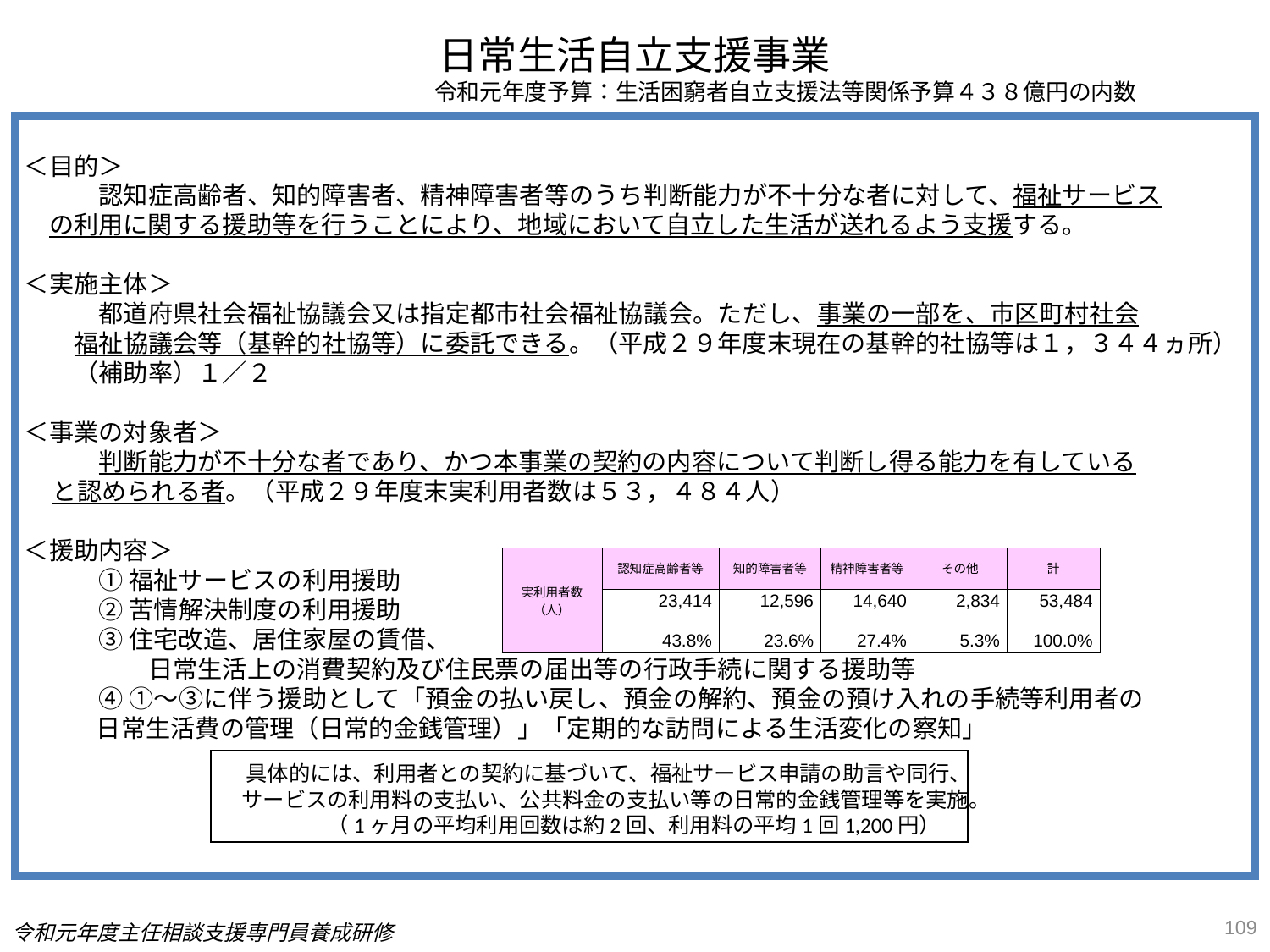

日常生活自立支援事業
令和元年度予算：生活困窮者自立支援法等関係予算４３８億円の内数

＜目的＞
　　　認知症高齢者、知的障害者、精神障害者等のうち判断能力が不十分な者に対して、福祉サービス
　の利用に関する援助等を行うことにより、地域において自立した生活が送れるよう支援する。

＜実施主体＞
　　　都道府県社会福祉協議会又は指定都市社会福祉協議会。ただし、事業の一部を、市区町村社会
　　福祉協議会等（基幹的社協等）に委託できる。（平成２９年度末現在の基幹的社協等は１，３４４ヵ所）
　　（補助率）１／２

＜事業の対象者＞
　　　判断能力が不十分な者であり、かつ本事業の契約の内容について判断し得る能力を有している
    と認められる者。（平成２９年度末実利用者数は５３，４８４人）

＜援助内容＞
　　　① 福祉サービスの利用援助
　　　② 苦情解決制度の利用援助
　　　③ 住宅改造、居住家屋の賃借、
　　　　　日常生活上の消費契約及び住民票の届出等の行政手続に関する援助等
　　　④ ①～③に伴う援助として「預金の払い戻し、預金の解約、預金の預け入れの手続等利用者の
            日常生活費の管理（日常的金銭管理）」「定期的な訪問による生活変化の察知」
1017
予算額を令和元年度に修正
| 実利用者数 （人） | 認知症高齢者等 | 知的障害者等 | 精神障害者等 | その他 | 計 |
| --- | --- | --- | --- | --- | --- |
|  | 23,414 43.8% | 12,596 23.6% | 14,640 27.4% | 2,834 5.3% | 53,484 100.0% |
　具体的には、利用者との契約に基づいて、福祉サービス申請の助言や同行、
　サービスの利用料の支払い、公共料金の支払い等の日常的金銭管理等を実施。
　　　　　（1ヶ月の平均利用回数は約2回、利用料の平均1回1,200円）
109
令和元年度主任相談支援専門員養成研修